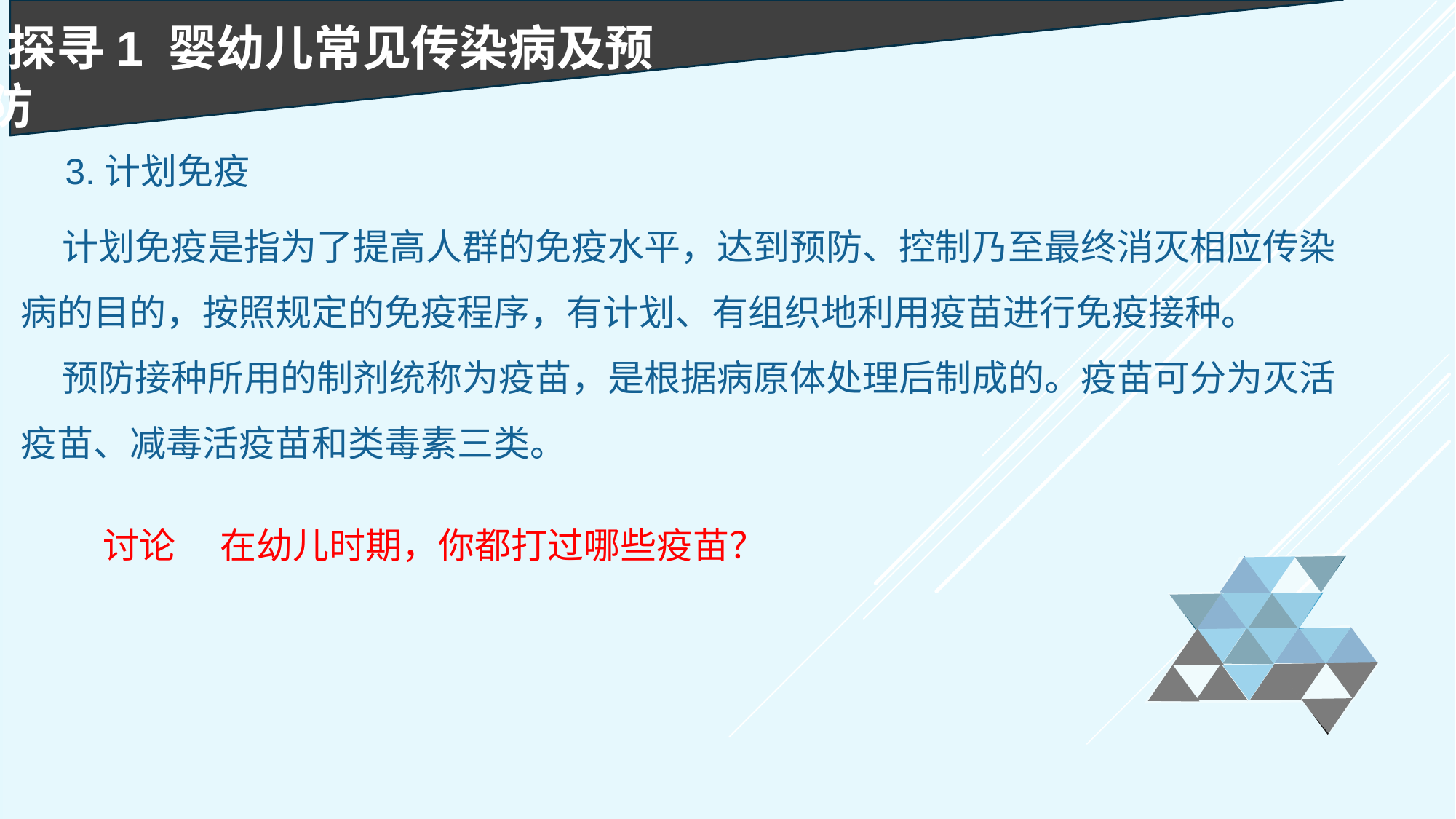

探寻1 婴幼儿常见传染病及预防

3.计划免疫
    计划免疫是指为了提高人群的免疫水平，达到预防、控制乃至最终消灭相应传染病的目的，按照规定的免疫程序，有计划、有组织地利用疫苗进行免疫接种。
    预防接种所用的制剂统称为疫苗，是根据病原体处理后制成的。疫苗可分为灭活疫苗、减毒活疫苗和类毒素三类。
讨论  在幼儿时期，你都打过哪些疫苗？